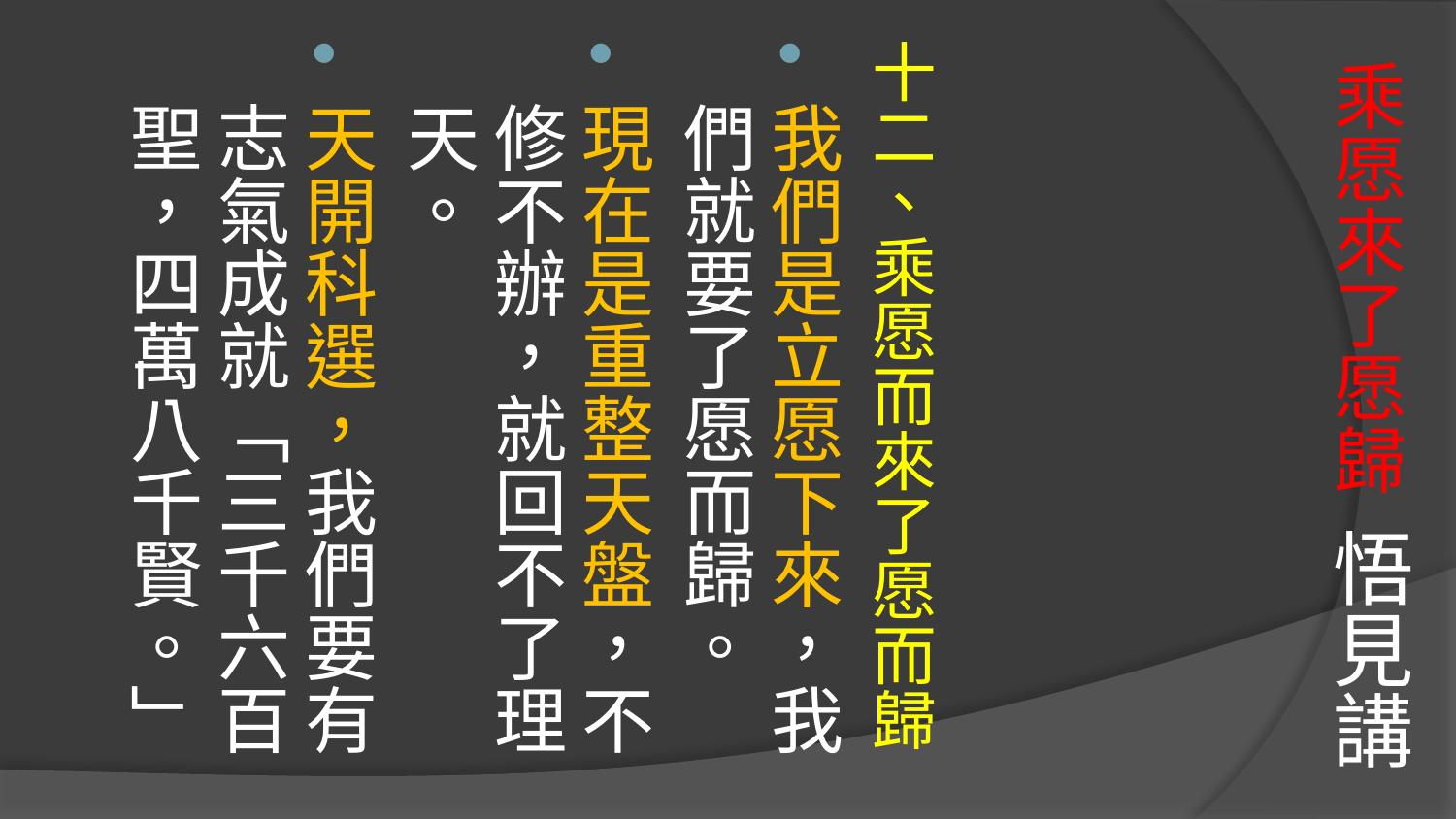

十二、乘愿而來了愿而歸
我們是立愿下來，我們就要了愿而歸。
現在是重整天盤，不修不辦，就回不了理天。
天開科選，我們要有志氣成就「三千六百聖，四萬八千賢。」

# 乘愿來了愿歸  悟見講